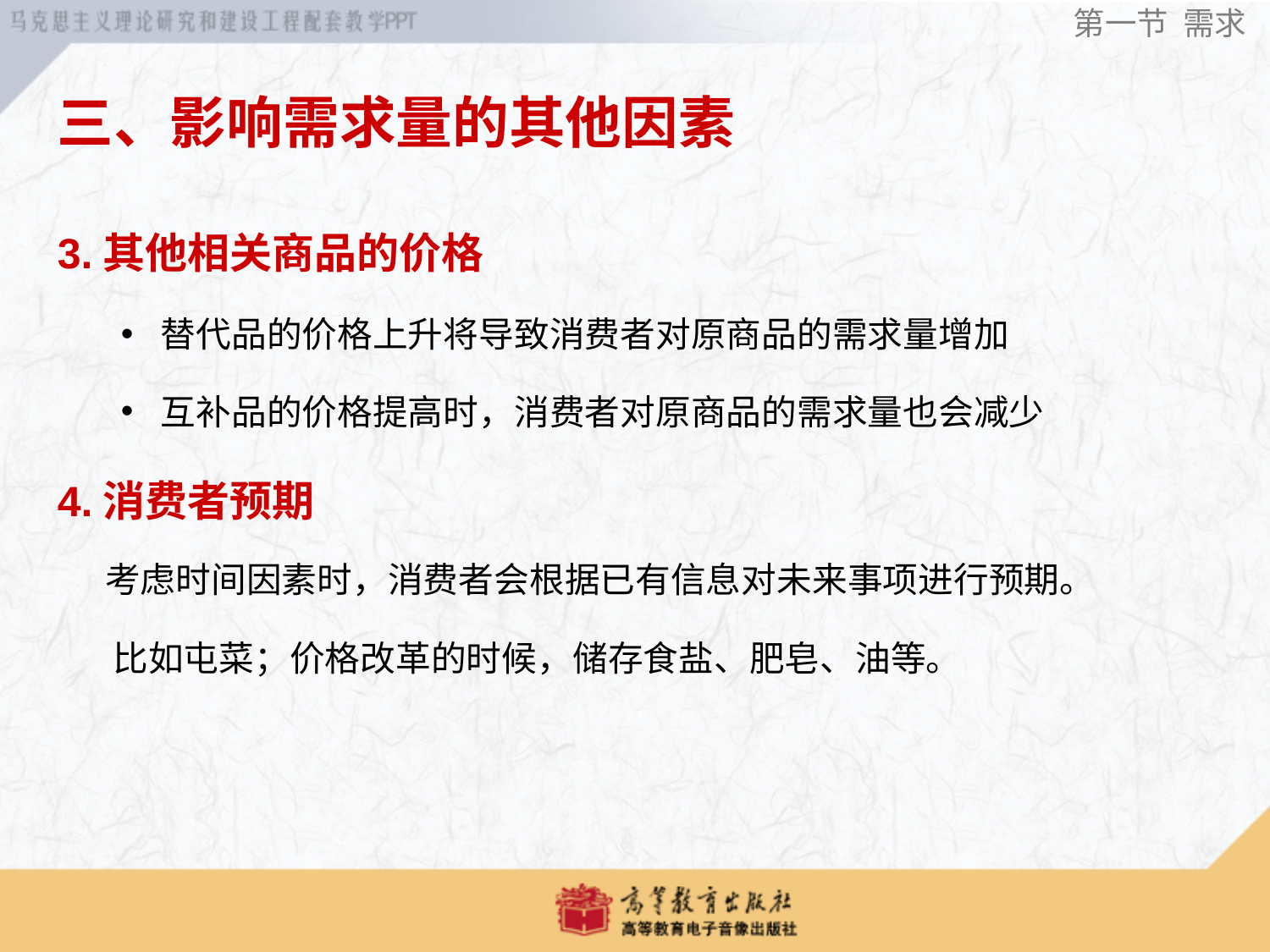

第一节  需求
三、影响需求量的其他因素
3.其他相关商品的价格
替代品的价格上升将导致消费者对原商品的需求量增加
互补品的价格提高时，消费者对原商品的需求量也会减少
4.消费者预期
     考虑时间因素时，消费者会根据已有信息对未来事项进行预期。
      比如屯菜；价格改革的时候，储存食盐、肥皂、油等。